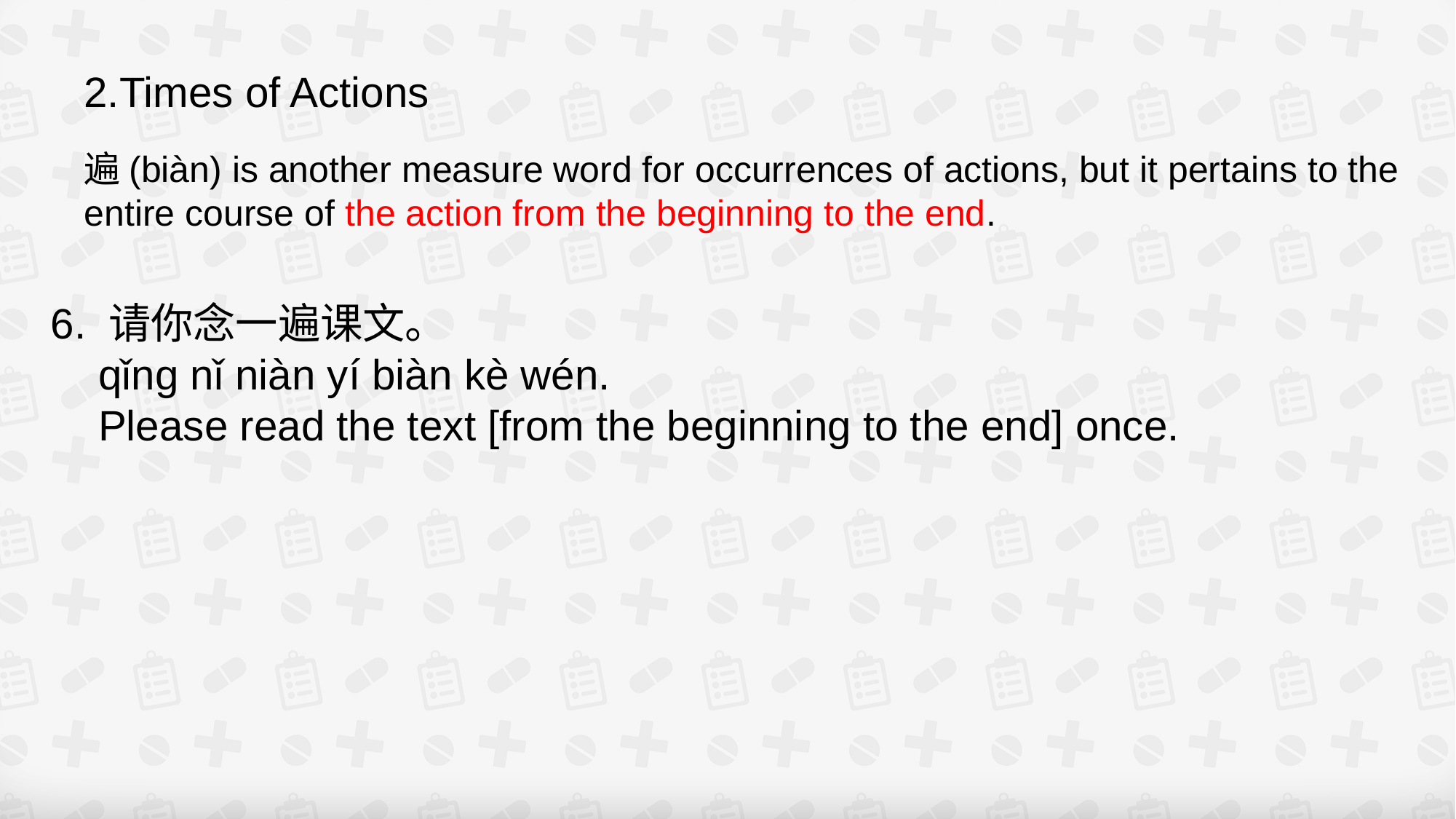

2.Times of Actions
遍(biàn) is another measure word for occurrences of actions, but it pertains to the entire course of the action from the beginning to the end.
6. 请你念一遍课文。
    qǐng nǐ niàn yí biàn kè wén.
    Please read the text [from the beginning to the end] once.